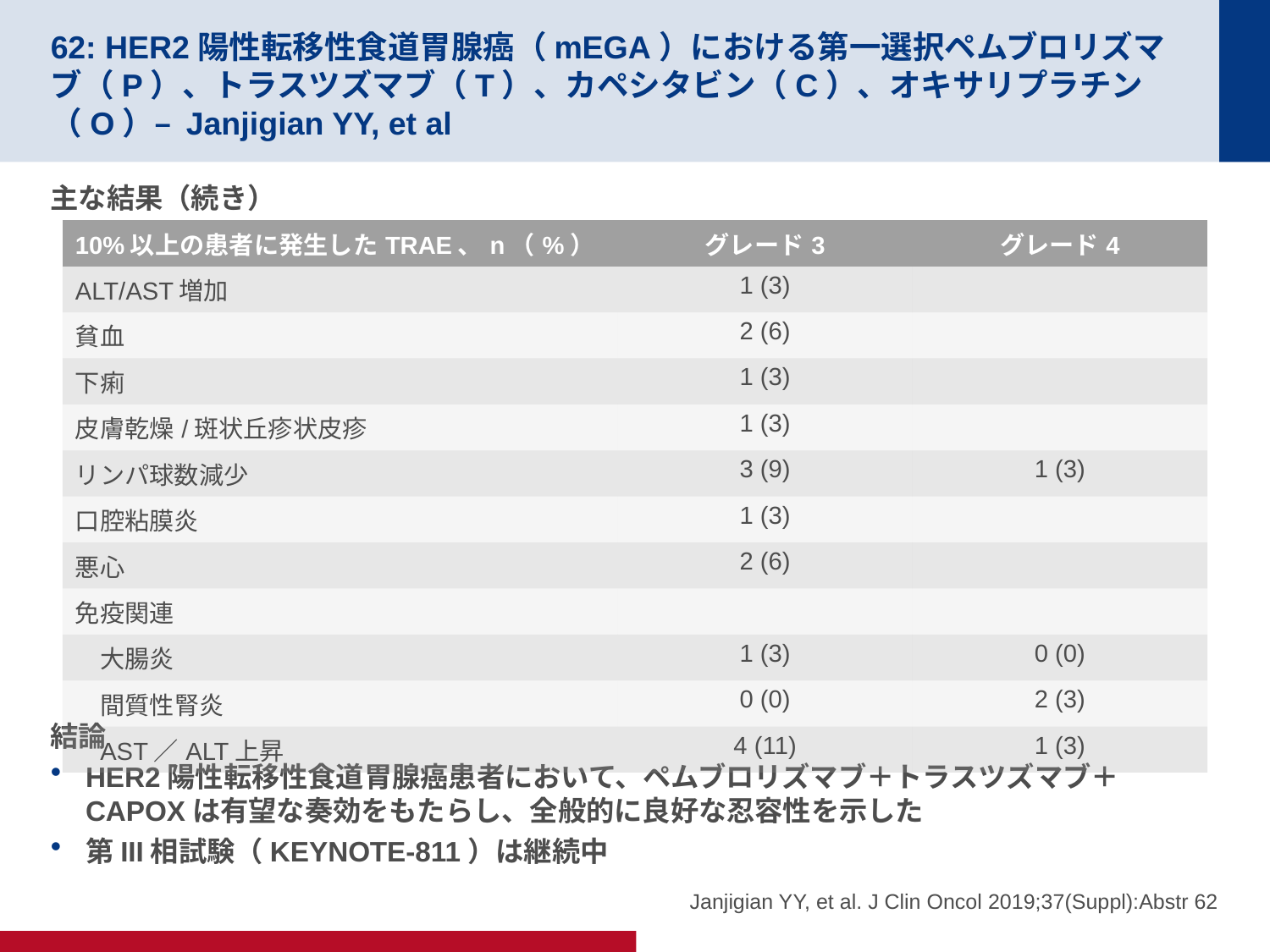

# 62: HER2陽性転移性食道胃腺癌（mEGA）における第一選択ペムブロリズマブ（P）、トラスツズマブ（T）、カペシタビン（C）、オキサリプラチン（O）– Janjigian YY, et al
主な結果（続き）
結論
HER2陽性転移性食道胃腺癌患者において、ペムブロリズマブ＋トラスツズマブ＋CAPOXは有望な奏効をもたらし、全般的に良好な忍容性を示した
第III相試験（KEYNOTE-811）は継続中
| 10%以上の患者に発生したTRAE、n（%） | グレード3 | グレード4 |
| --- | --- | --- |
| ALT/AST増加 | 1 (3) |  |
| 貧血 | 2 (6) |  |
| 下痢 | 1 (3) |  |
| 皮膚乾燥/斑状丘疹状皮疹 | 1 (3) |  |
| リンパ球数減少 | 3 (9) | 1 (3) |
| 口腔粘膜炎 | 1 (3) |  |
| 悪心 | 2 (6) |  |
| 免疫関連 |  |  |
| 大腸炎 | 1 (3) | 0 (0) |
| 間質性腎炎 | 0 (0) | 2 (3) |
| AST／ALT上昇 | 4 (11) | 1 (3) |
Janjigian YY, et al. J Clin Oncol 2019;37(Suppl):Abstr 62